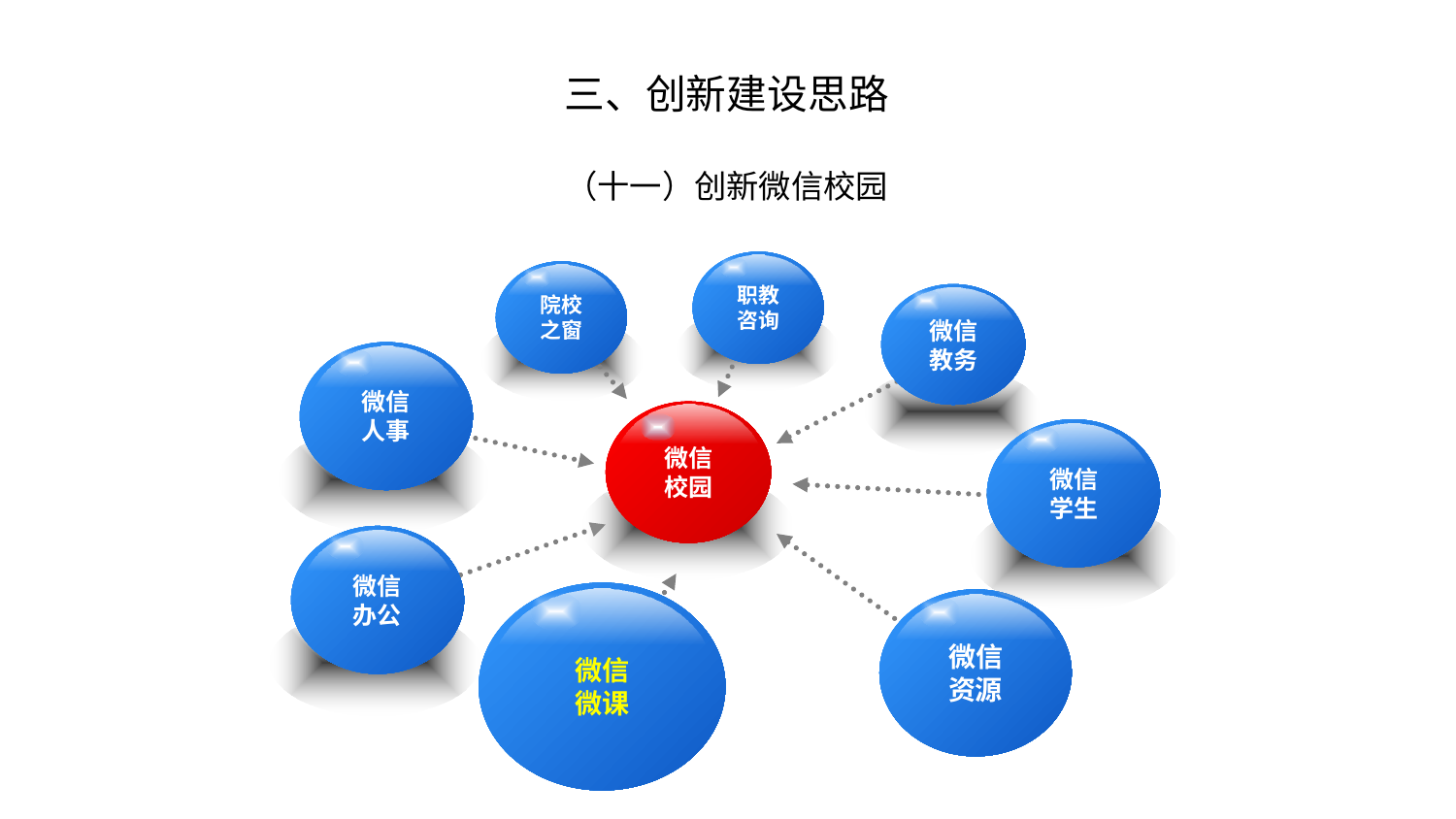

# 三、创新建设思路 （十一）创新微信校园
职教
咨询

院校
之窗

微信
教务

微信
人事

微信
校园

微信
学生

微信
办公

微信
微课

微信
资源